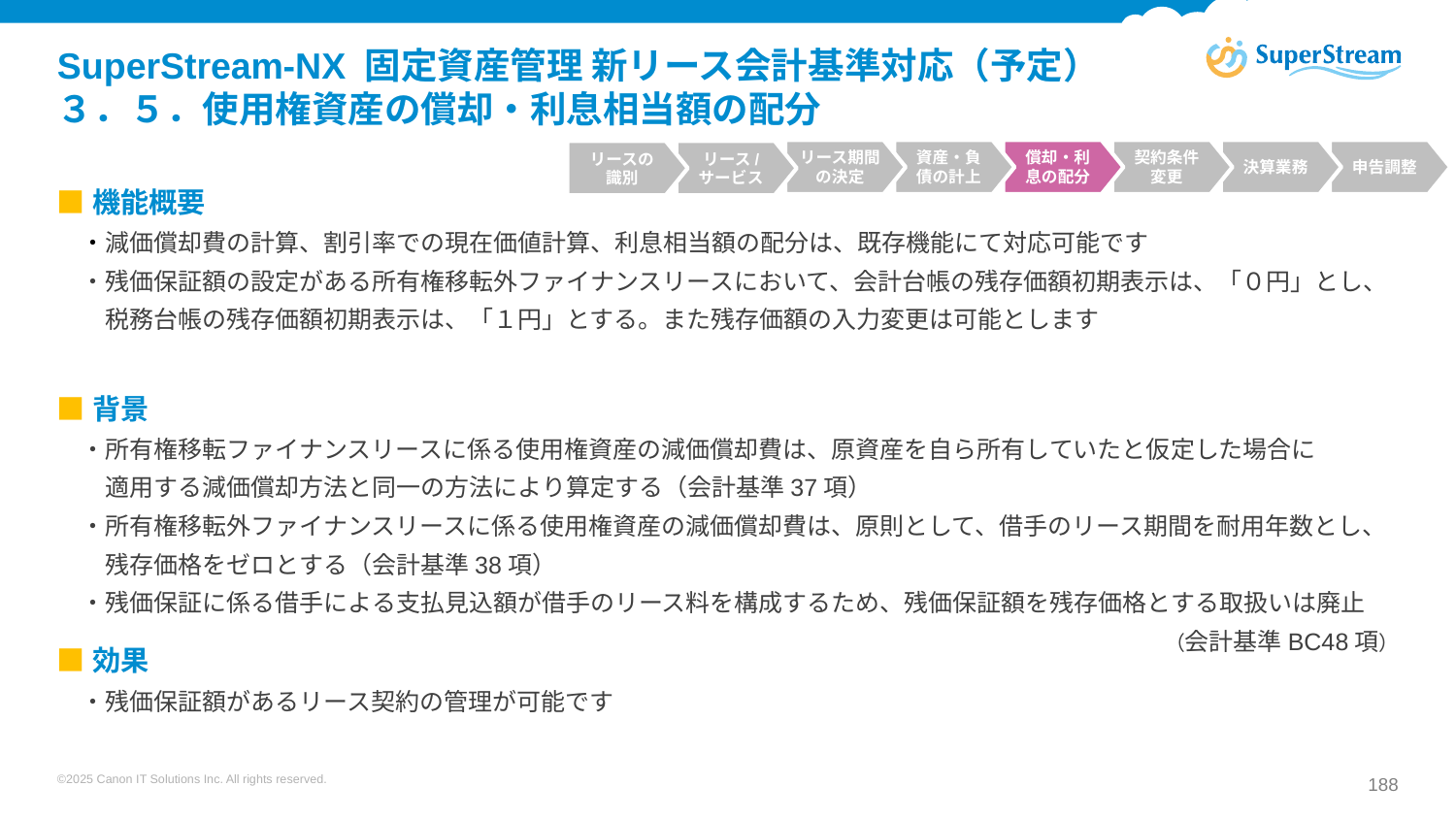

# SuperStream-NX 固定資産管理 新リース会計基準対応（予定） ３．５．使用権資産の償却・利息相当額の配分
リース期間の決定
資産・負債の計上
償却・利息の配分
契約条件
変更
決算業務
申告調整
リースの
識別
リース/
サービス
■機能概要
　・減価償却費の計算、割引率での現在価値計算、利息相当額の配分は、既存機能にて対応可能です
　・残価保証額の設定がある所有権移転外ファイナンスリースにおいて、会計台帳の残存価額初期表示は、「０円」とし、
　　税務台帳の残存価額初期表示は、「１円」とする。また残存価額の入力変更は可能とします

■背景
　・所有権移転ファイナンスリースに係る使用権資産の減価償却費は、原資産を自ら所有していたと仮定した場合に
　　適用する減価償却方法と同一の方法により算定する（会計基準37項）
　・所有権移転外ファイナンスリースに係る使用権資産の減価償却費は、原則として、借手のリース期間を耐用年数とし、
　　残存価格をゼロとする（会計基準38項）
　・残価保証に係る借手による支払見込額が借手のリース料を構成するため、残価保証額を残存価格とする取扱いは廃止
　　　　　　　　　　　　　　　　　　　　　　　　　　　　　　　　　　　　　　　　　　　　　　　　　　　　　　　（会計基準BC48項）

■効果
　・残価保証額があるリース契約の管理が可能です
©2025 Canon IT Solutions Inc. All rights reserved.
188